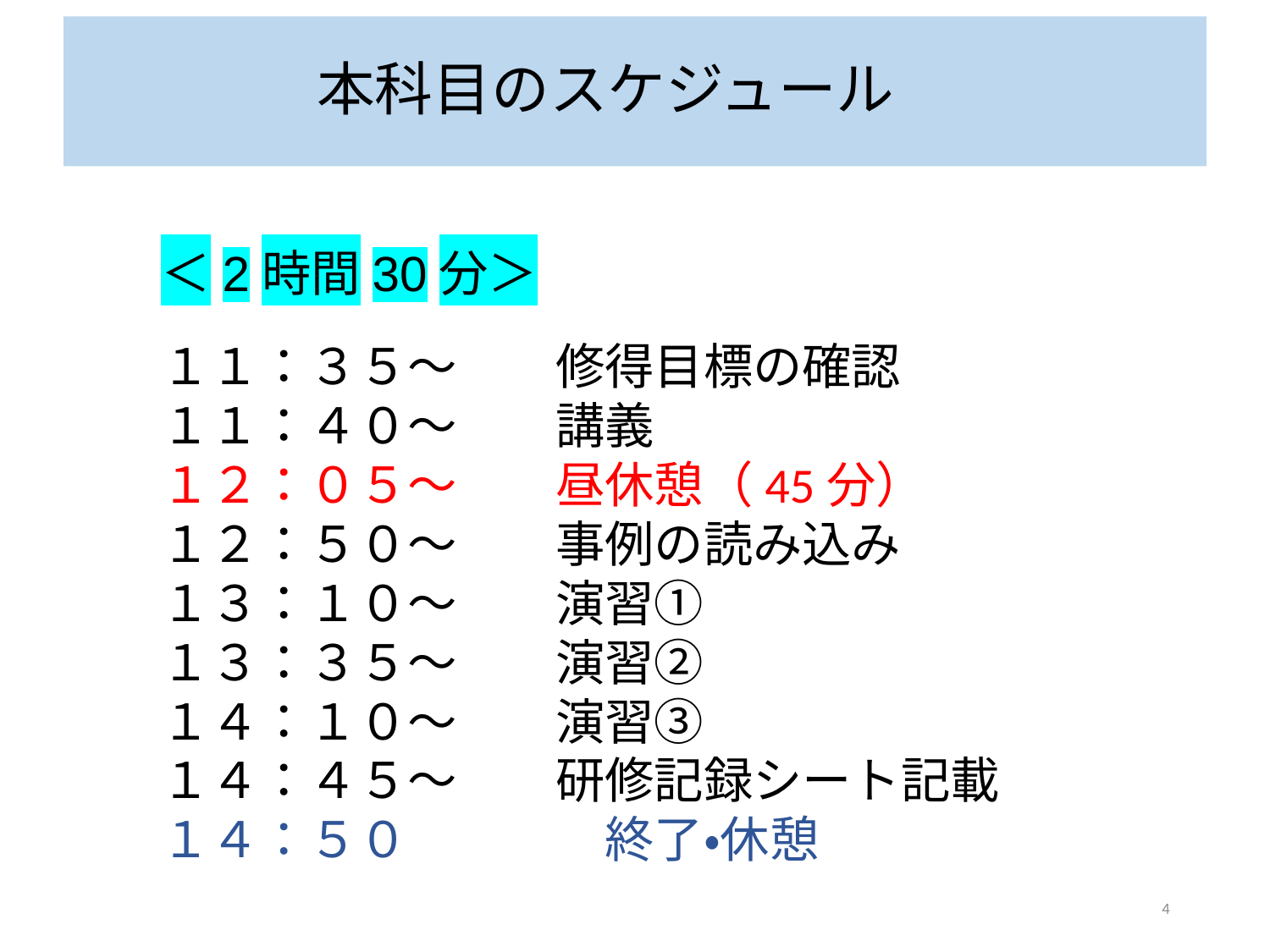

# 本科目のスケジュール
＜2時間30分＞

１１：３５～　　修得目標の確認
１１：４０～　　講義
１２：０５～　　昼休憩（45分）
１２：５０～　　事例の読み込み
１３：１０～　　演習①
１３：３５～　　演習②
１４：１０～　　演習③
１４：４５～　　研修記録シート記載
１４：５０　　　　終了・休憩
4